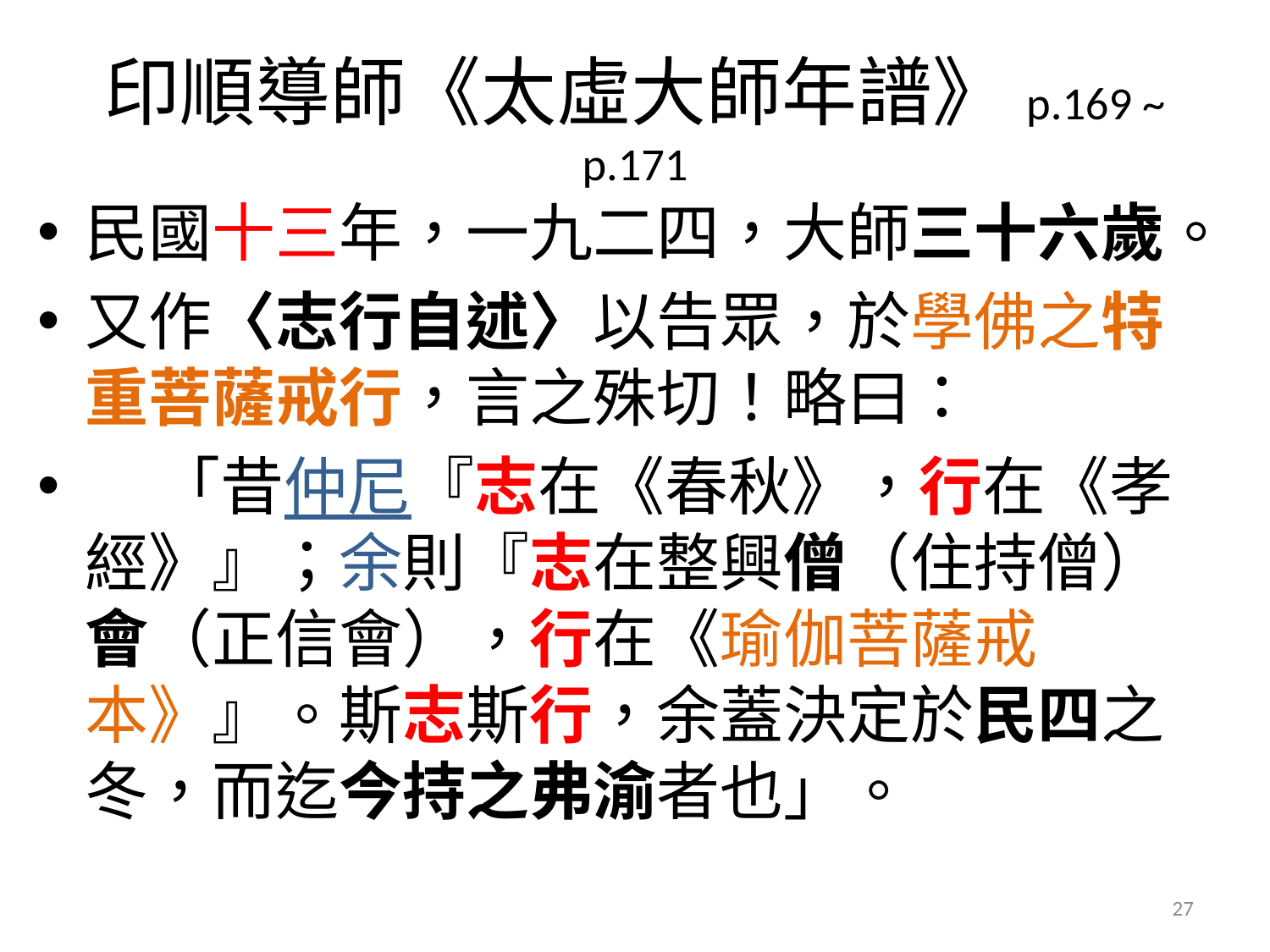

# 印順導師《太虛大師年譜》p.169 ~ p.171
民國十三年，一九二四，大師三十六歲。
又作〈志行自述〉以告眾，於學佛之特重菩薩戒行，言之殊切！略曰：
    「昔仲尼『志在《春秋》，行在《孝經》』；余則『志在整興僧（住持僧）會（正信會），行在《瑜伽菩薩戒本》』。斯志斯行，余蓋決定於民四之冬，而迄今持之弗渝者也」。

27